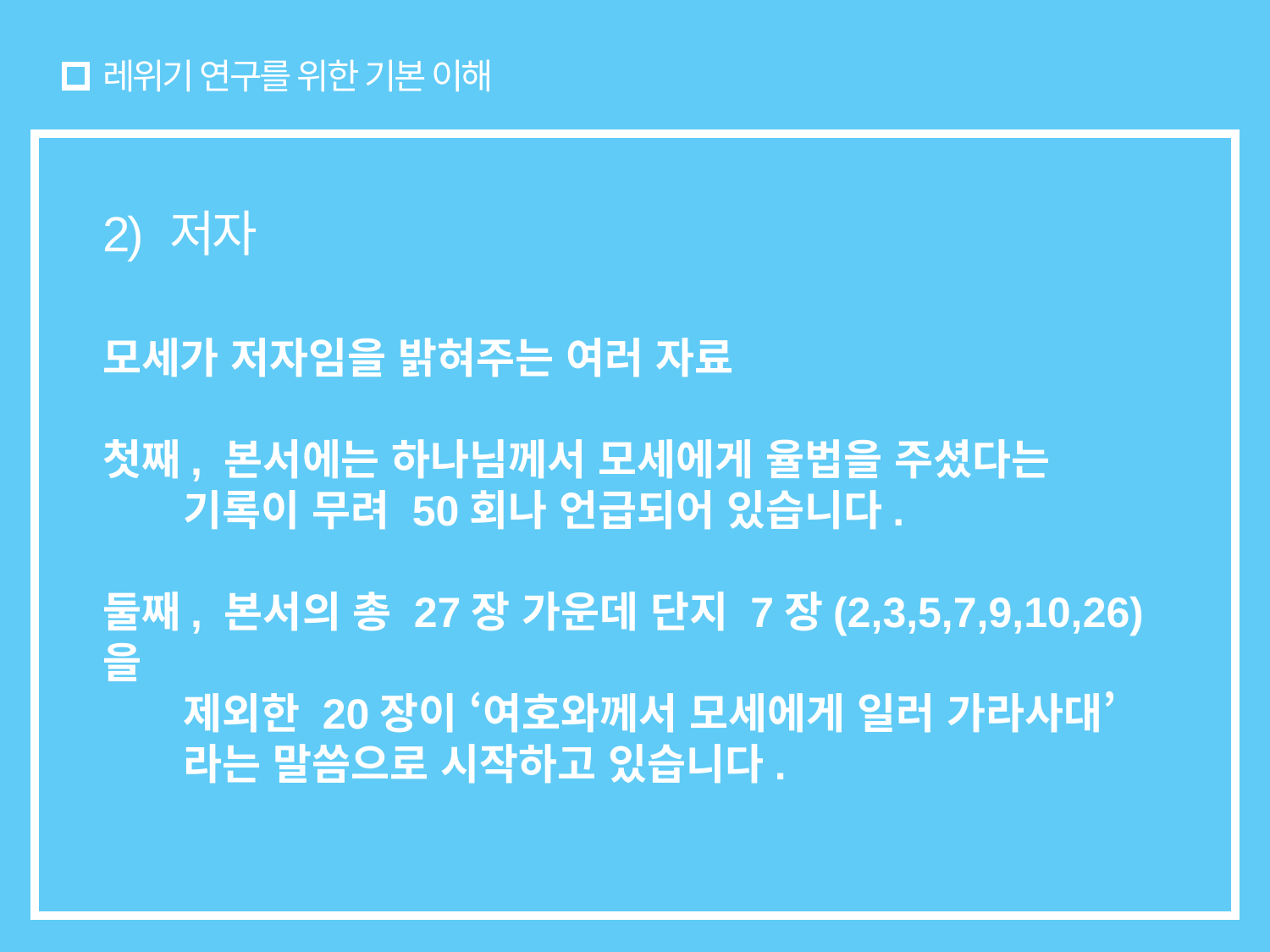

# 레위기 연구를 위한 기본 이해

2) 저자
모세가 저자임을 밝혀주는 여러 자료

첫째, 본서에는 하나님께서 모세에게 율법을 주셨다는
      기록이 무려 50회나 언급되어 있습니다.

둘째, 본서의 총 27장 가운데 단지 7장(2,3,5,7,9,10,26)을
      제외한 20장이 ‘여호와께서 모세에게 일러 가라사대’
      라는 말씀으로 시작하고 있습니다.